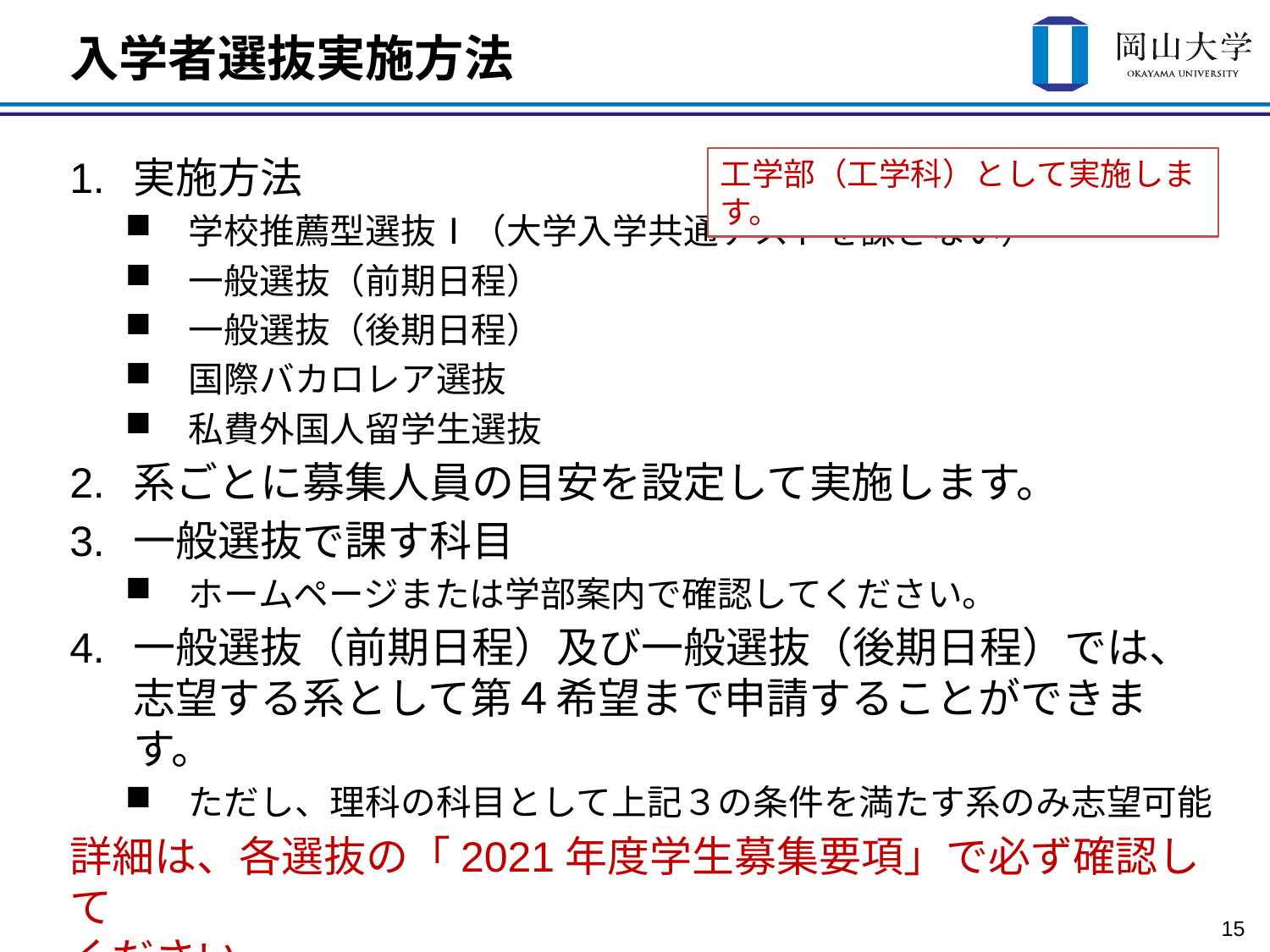

# 入学者選抜実施方法
実施方法
学校推薦型選抜Ⅰ（大学入学共通テストを課さない）
一般選抜（前期日程）
一般選抜（後期日程）
国際バカロレア選抜
私費外国人留学生選抜
系ごとに募集人員の目安を設定して実施します。
一般選抜で課す科目
ホームページまたは学部案内で確認してください。
一般選抜（前期日程）及び一般選抜（後期日程）では、
志望する系として第４希望まで申請することができます。
ただし、理科の科目として上記３の条件を満たす系のみ志望可能
詳細は、各選抜の「2021年度学生募集要項」で必ず確認して
ください。
工学部（工学科）として実施します。
15